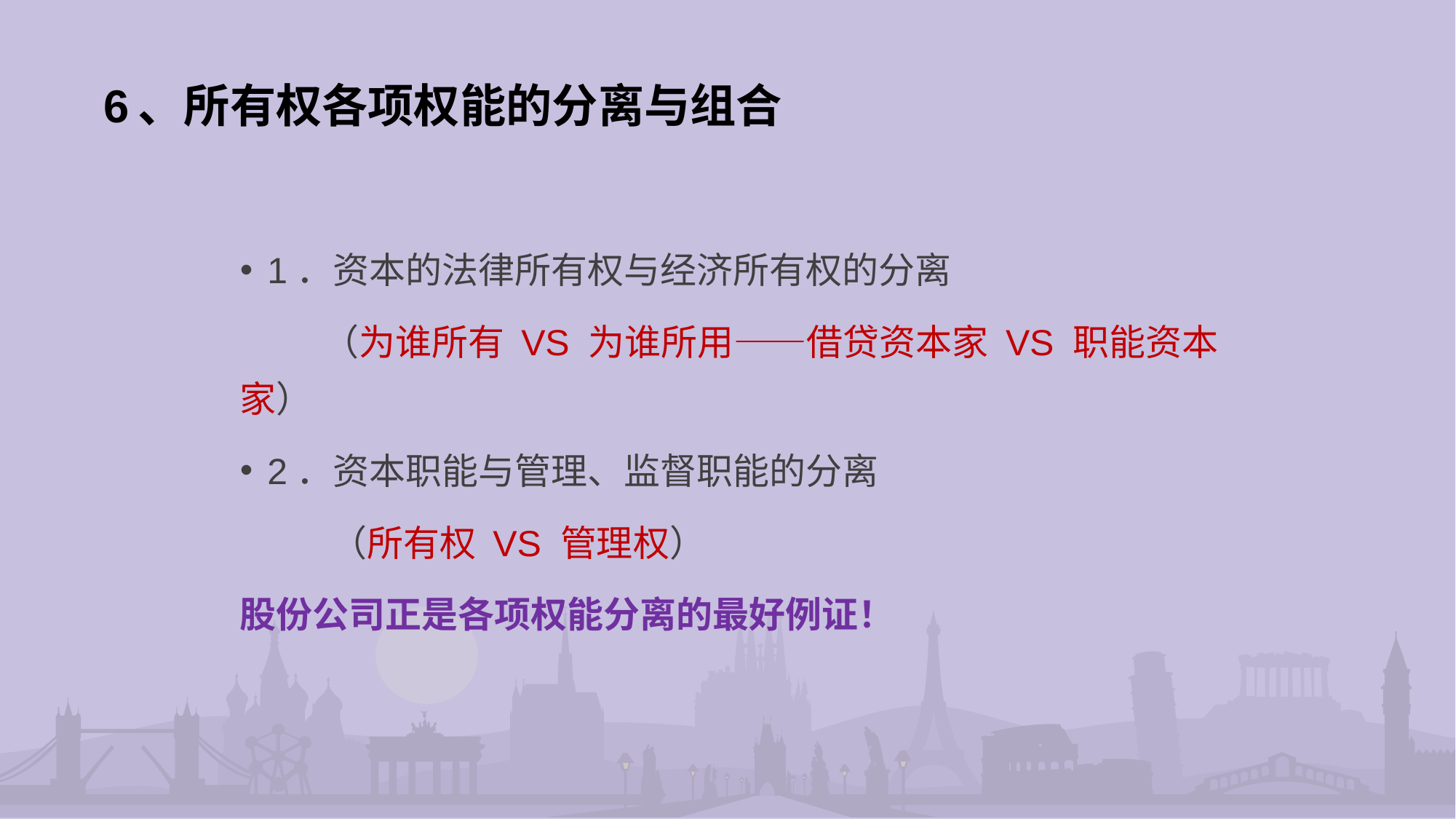

# 6、所有权各项权能的分离与组合
1．资本的法律所有权与经济所有权的分离
         （为谁所有 VS 为谁所用——借贷资本家 VS 职能资本家）
2．资本职能与管理、监督职能的分离
          （所有权 VS 管理权）
股份公司正是各项权能分离的最好例证！